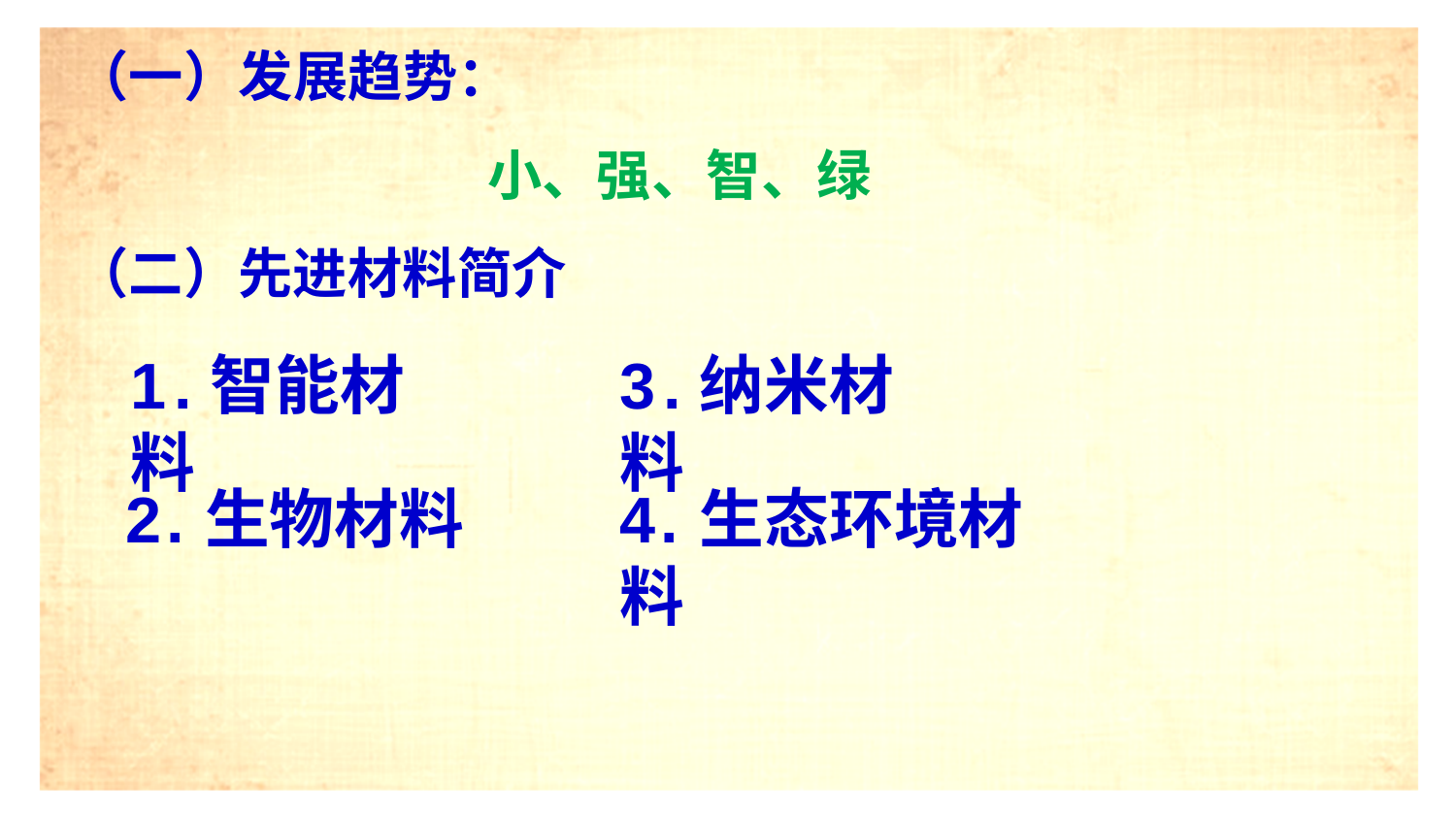

（一）发展趋势：
小、强、智、绿
（二）先进材料简介
# 1.智能材料
3.纳米材料
2.生物材料
4.生态环境材料